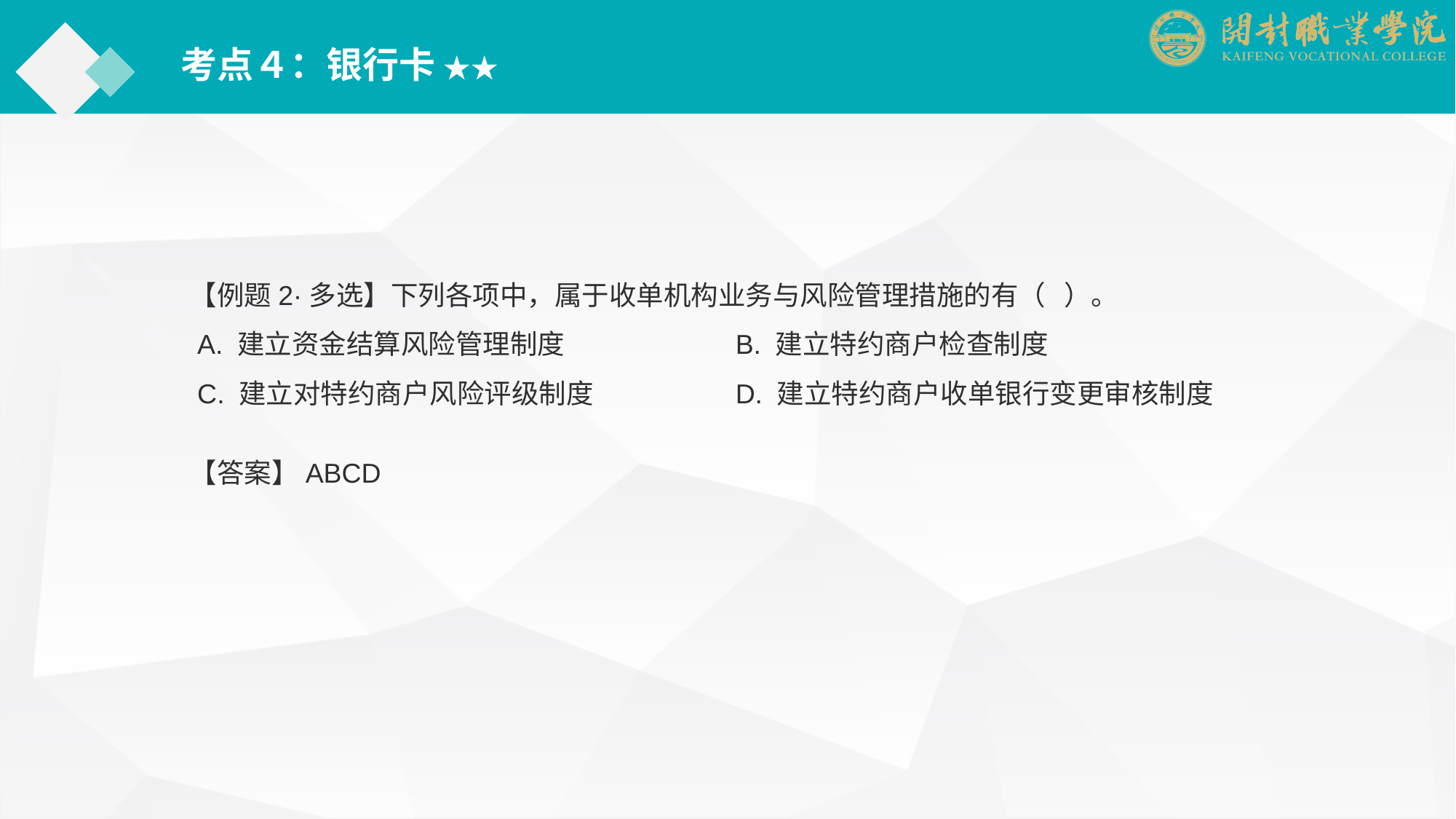

考点４：银行卡 ★★
【例题2·多选】下列各项中，属于收单机构业务与风险管理措施的有（   ）。
 A. 建立资金结算风险管理制度		B. 建立特约商户检查制度
 C. 建立对特约商户风险评级制度		D. 建立特约商户收单银行变更审核制度
【答案】ABCD